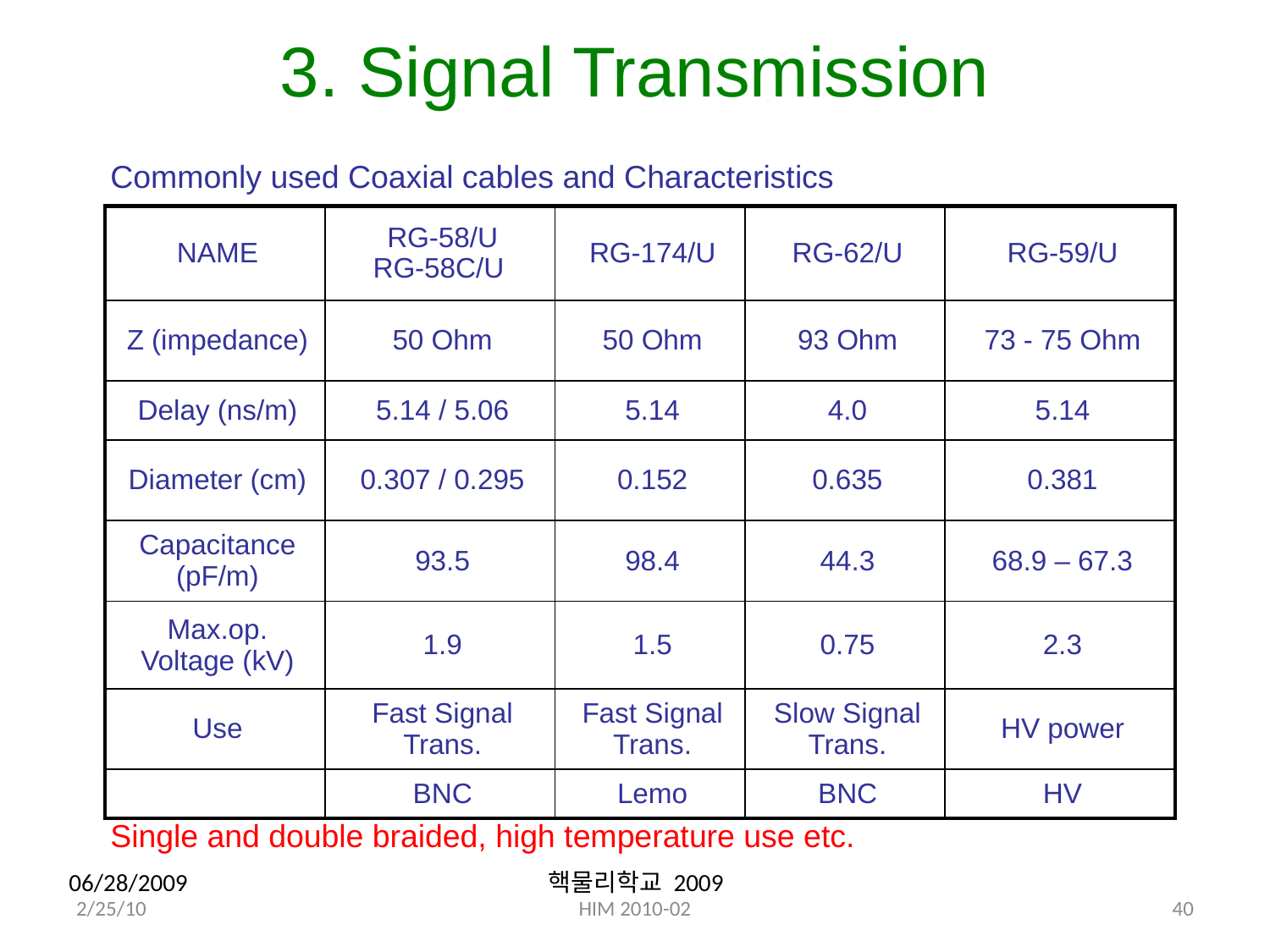

# 3. Signal Transmission
Commonly used Coaxial cables and Characteristics
| NAME | RG-58/U RG-58C/U | RG-174/U | RG-62/U | RG-59/U |
| --- | --- | --- | --- | --- |
| Z (impedance) | 50 Ohm | 50 Ohm | 93 Ohm | 73 - 75 Ohm |
| Delay (ns/m) | 5.14 / 5.06 | 5.14 | 4.0 | 5.14 |
| Diameter (cm) | 0.307 / 0.295 | 0.152 | 0.635 | 0.381 |
| Capacitance (pF/m) | 93.5 | 98.4 | 44.3 | 68.9 – 67.3 |
| Max.op. Voltage (kV) | 1.9 | 1.5 | 0.75 | 2.3 |
| Use | Fast Signal Trans. | Fast Signal Trans. | Slow Signal Trans. | HV power |
|  | BNC | Lemo | BNC | HV |
Single and double braided, high temperature use etc.
06/28/2009
핵물리학교 2009
40
2/25/10
HIM 2010-02